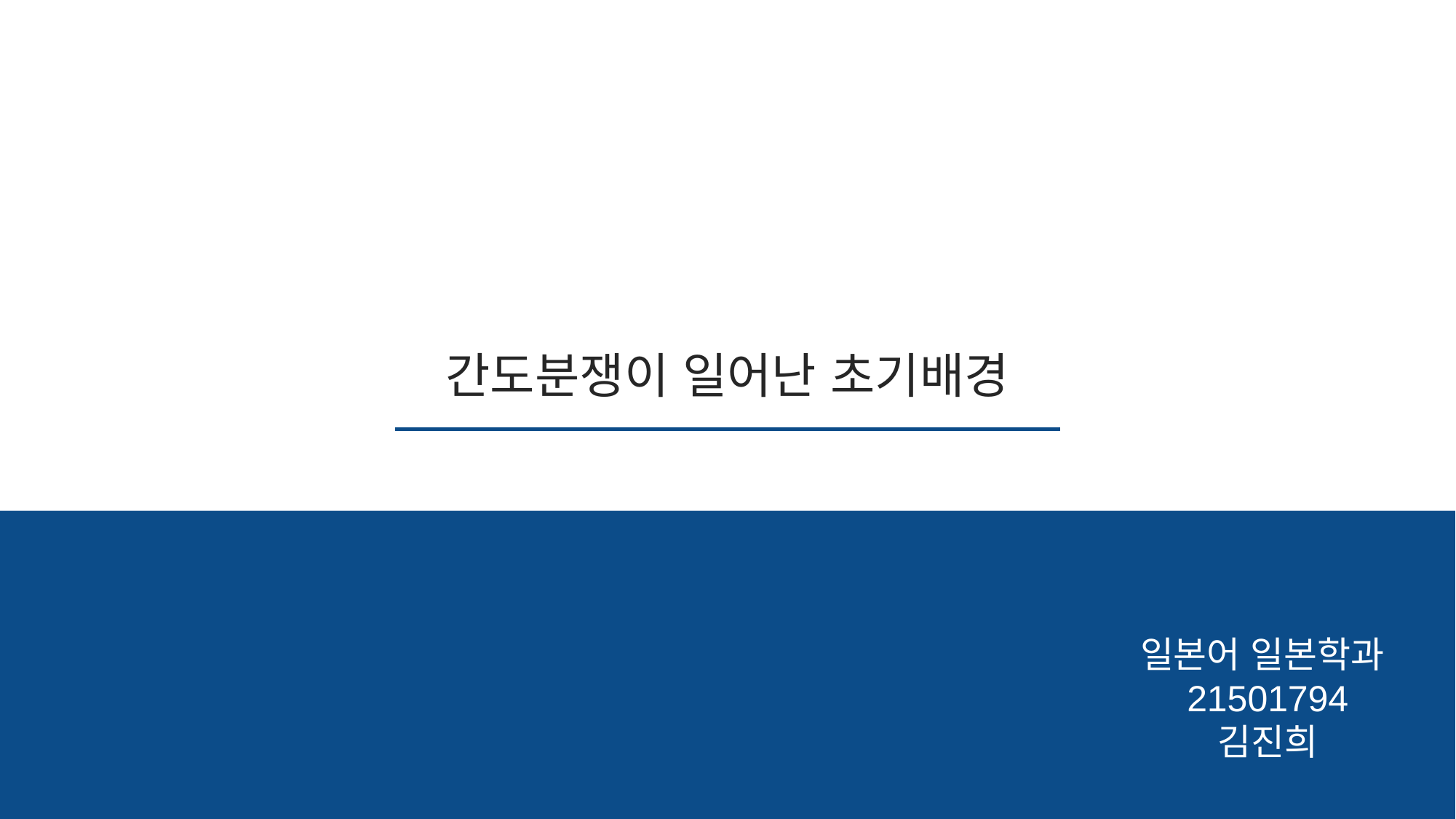

간도분쟁이 일어난 초기배경

일본어 일본학과
21501794
김진희